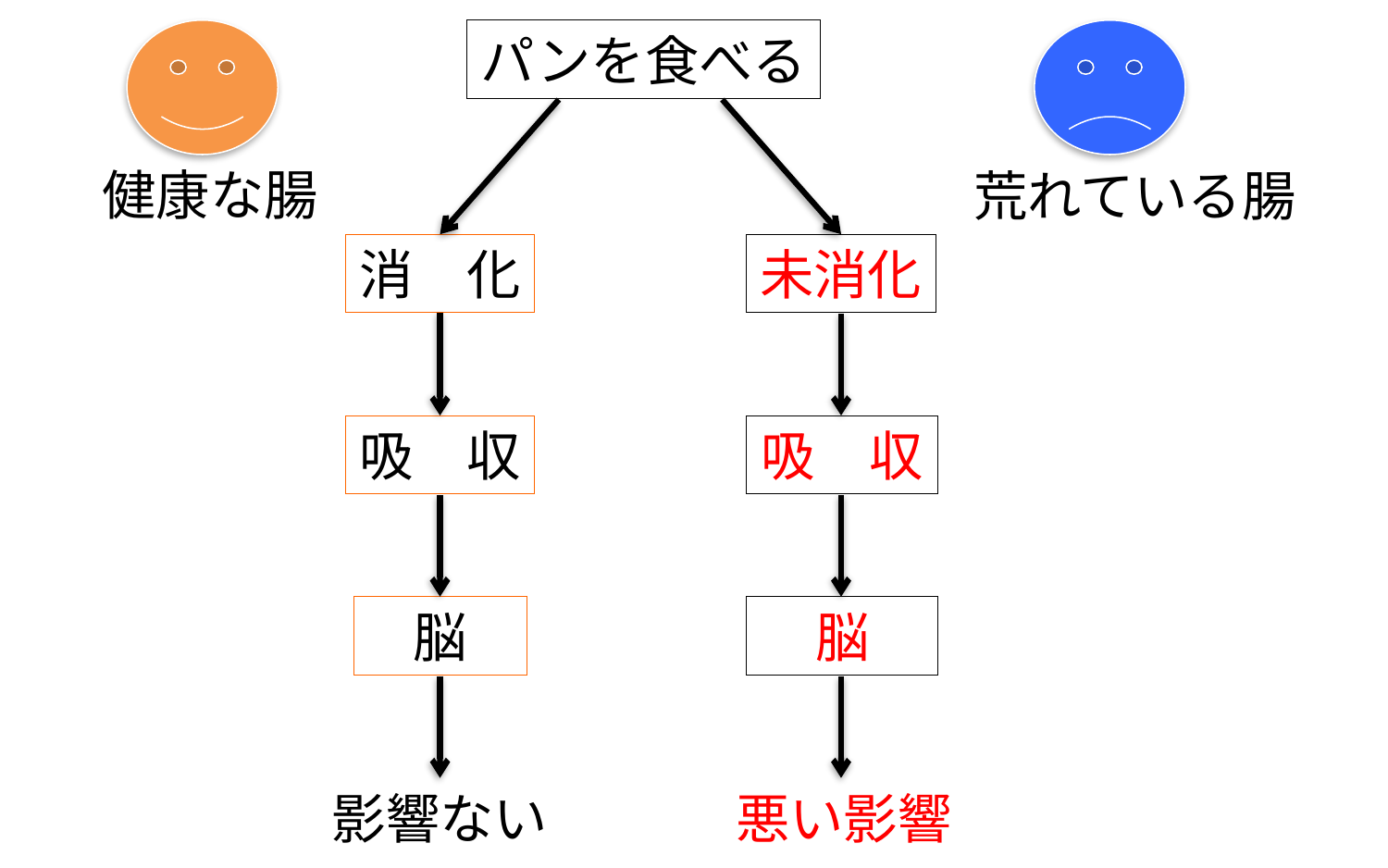

パンを食べる
健康な腸
荒れている腸
消　化
未消化
吸　収
吸　収
脳
脳
影響ない
悪い影響